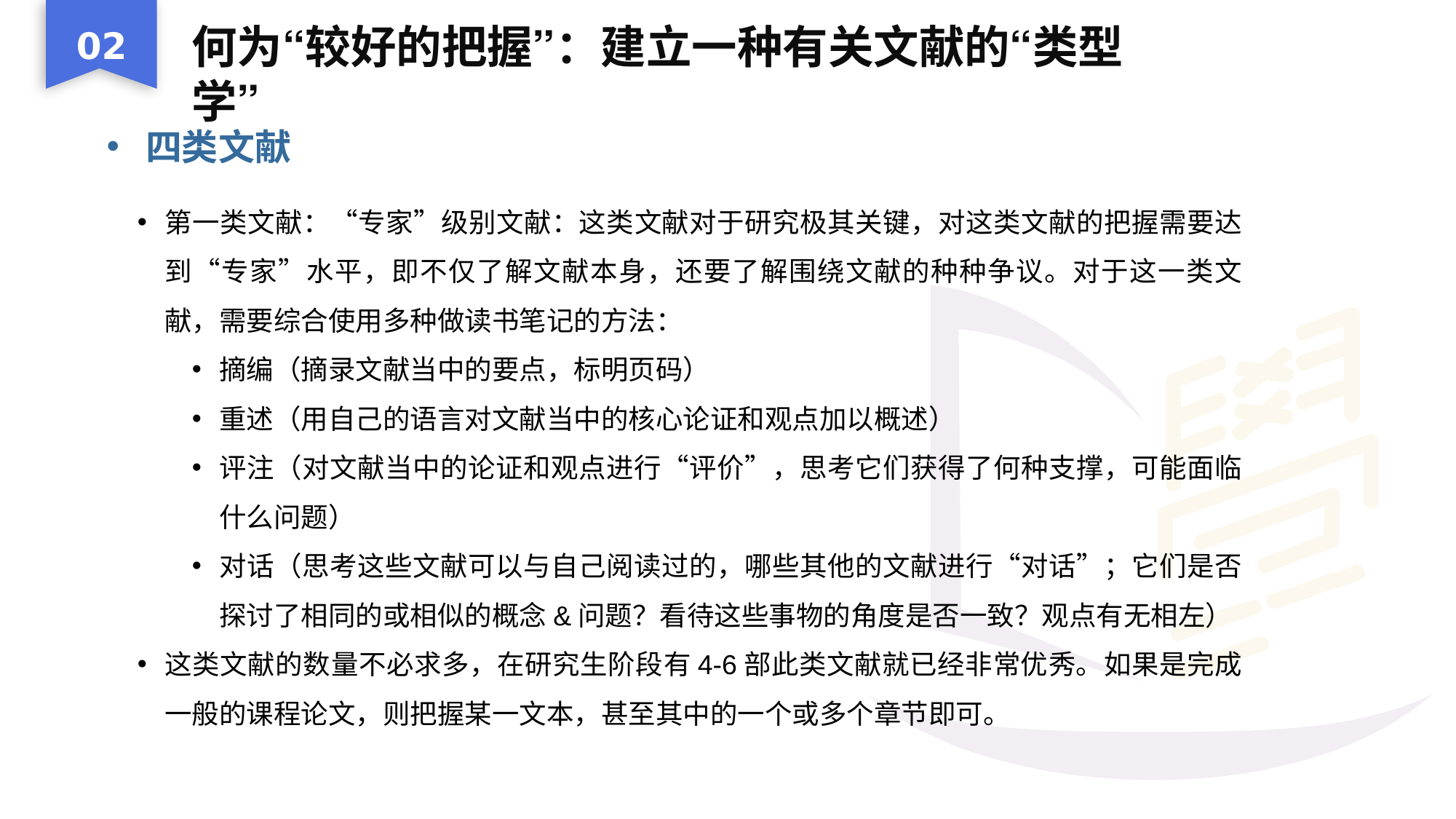

02
何为“较好的把握”：建立一种有关文献的“类型学”
四类文献
第一类文献：“专家”级别文献：这类文献对于研究极其关键，对这类文献的把握需要达到“专家”水平，即不仅了解文献本身，还要了解围绕文献的种种争议。对于这一类文献，需要综合使用多种做读书笔记的方法：
摘编（摘录文献当中的要点，标明页码）
重述（用自己的语言对文献当中的核心论证和观点加以概述）
评注（对文献当中的论证和观点进行“评价”，思考它们获得了何种支撑，可能面临什么问题）
对话（思考这些文献可以与自己阅读过的，哪些其他的文献进行“对话”；它们是否探讨了相同的或相似的概念&问题？看待这些事物的角度是否一致？观点有无相左）
这类文献的数量不必求多，在研究生阶段有4-6部此类文献就已经非常优秀。如果是完成一般的课程论文，则把握某一文本，甚至其中的一个或多个章节即可。